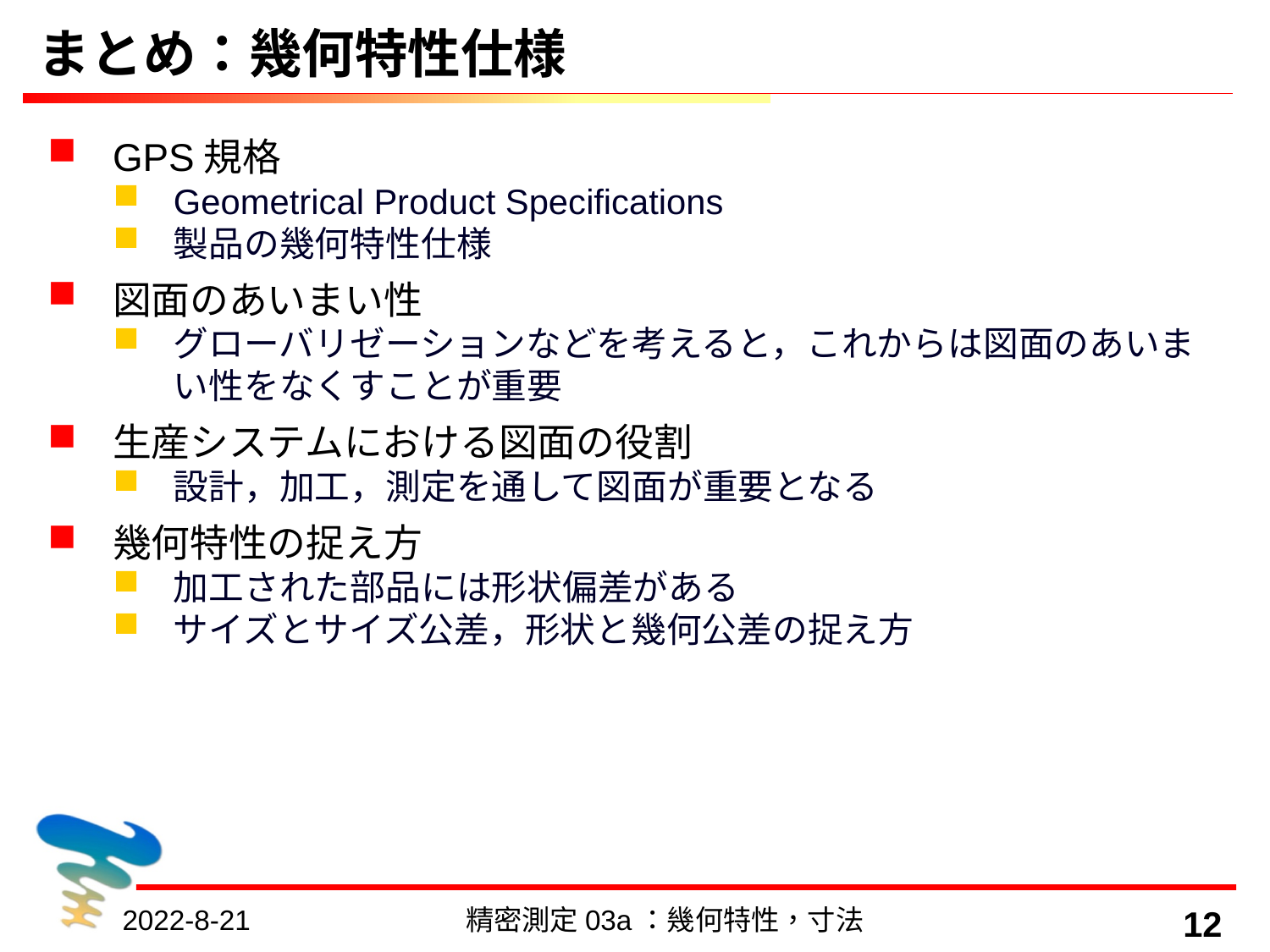

# まとめ：幾何特性仕様
GPS規格
Geometrical Product Specifications
製品の幾何特性仕様
図面のあいまい性
グローバリゼーションなどを考えると，これからは図面のあいまい性をなくすことが重要
生産システムにおける図面の役割
設計，加工，測定を通して図面が重要となる
幾何特性の捉え方
加工された部品には形状偏差がある
サイズとサイズ公差，形状と幾何公差の捉え方
2022-8-21
精密測定03a：幾何特性，寸法
12